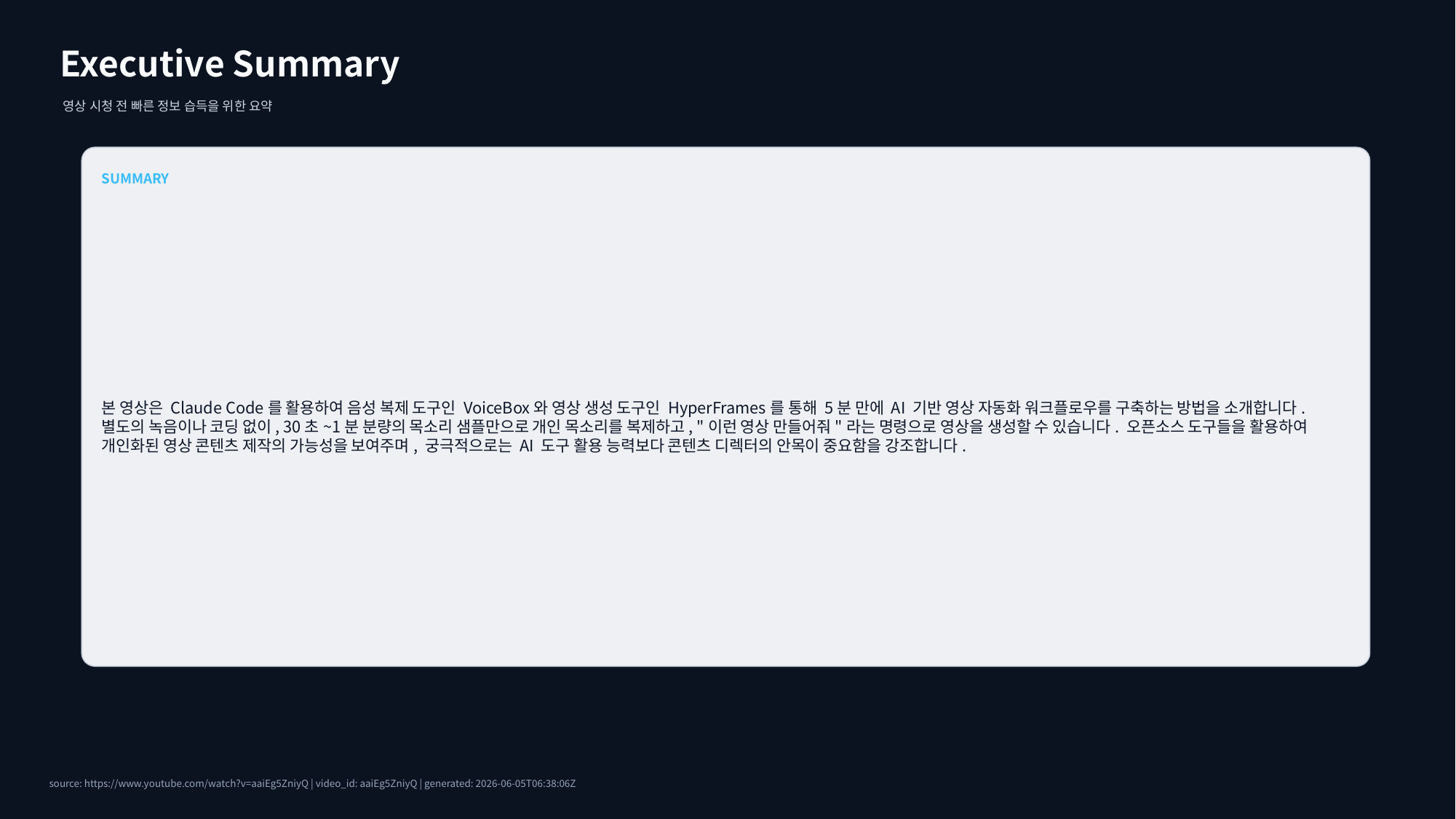

Executive Summary
영상 시청 전 빠른 정보 습득을 위한 요약

SUMMARY
본 영상은 Claude Code를 활용하여 음성 복제 도구인 VoiceBox와 영상 생성 도구인 HyperFrames를 통해 5분 만에 AI 기반 영상 자동화 워크플로우를 구축하는 방법을 소개합니다. 별도의 녹음이나 코딩 없이, 30초~1분 분량의 목소리 샘플만으로 개인 목소리를 복제하고, "이런 영상 만들어줘"라는 명령으로 영상을 생성할 수 있습니다. 오픈소스 도구들을 활용하여 개인화된 영상 콘텐츠 제작의 가능성을 보여주며, 궁극적으로는 AI 도구 활용 능력보다 콘텐츠 디렉터의 안목이 중요함을 강조합니다.
source: https://www.youtube.com/watch?v=aaiEg5ZniyQ | video_id: aaiEg5ZniyQ | generated: 2026-06-05T06:38:06Z